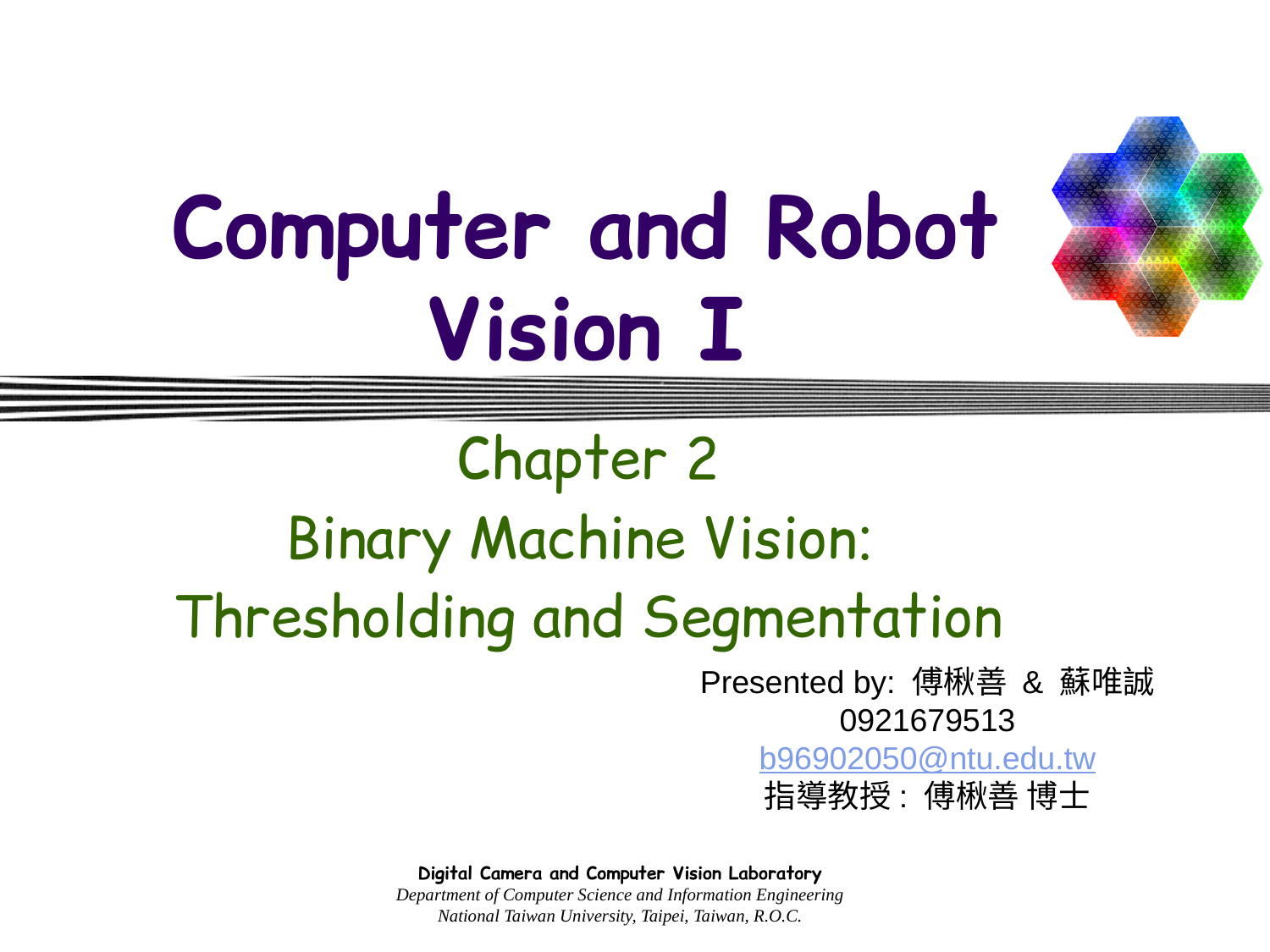

# Computer and Robot Vision I
Chapter 2
Binary Machine Vision:
Thresholding and Segmentation
Presented by: 傅楸善 & 蘇唯誠
0921679513
b96902050@ntu.edu.tw
指導教授: 傅楸善 博士
Digital Camera and Computer Vision Laboratory
Department of Computer Science and Information Engineering
National Taiwan University, Taipei, Taiwan, R.O.C.